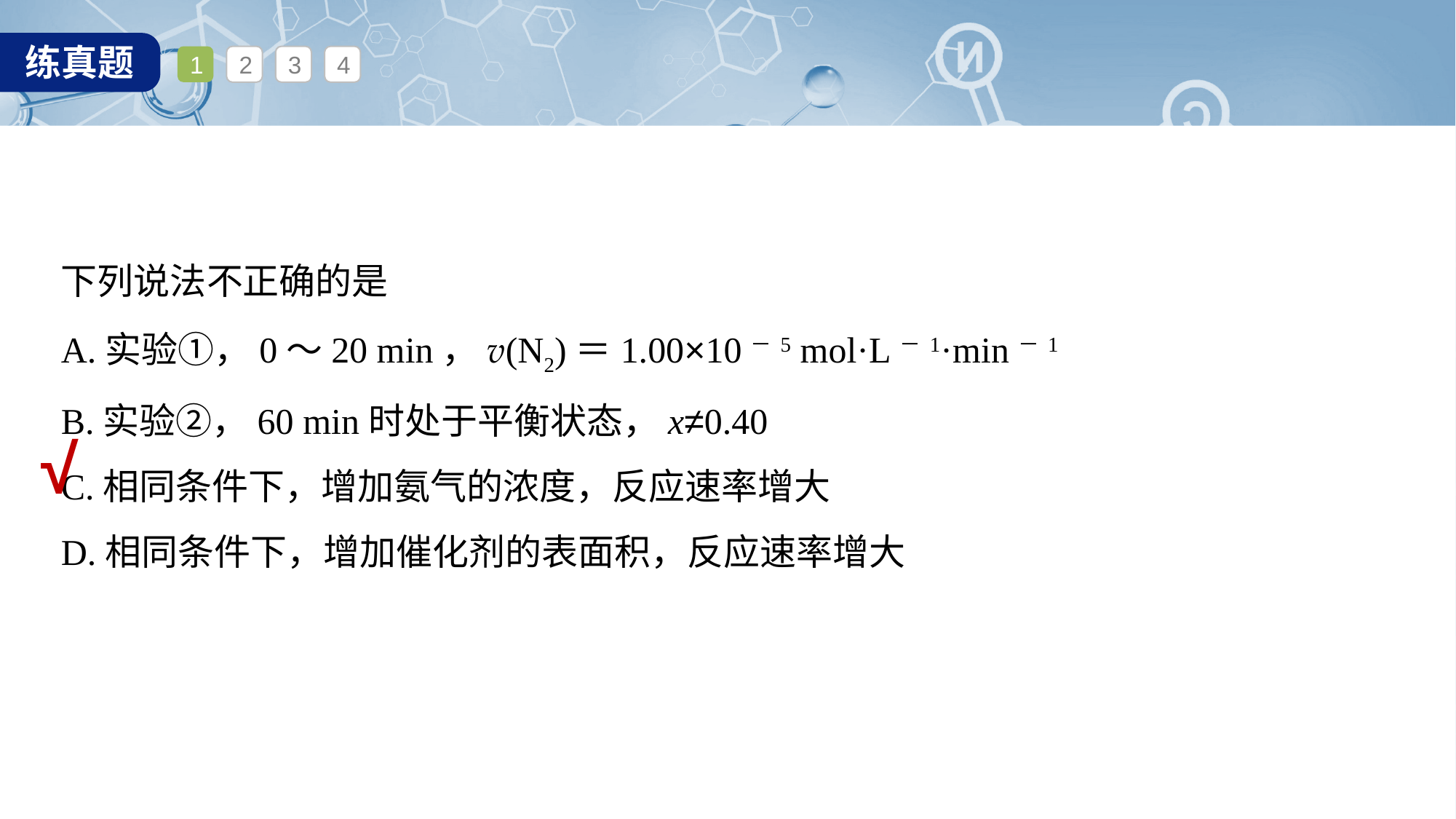

1
2
3
4
下列说法不正确的是
A.实验①，0～20 min，v(N2)＝1.00×10－5 mol·L－1·min－1
B.实验②，60 min时处于平衡状态，x≠0.40
C.相同条件下，增加氨气的浓度，反应速率增大
D.相同条件下，增加催化剂的表面积，反应速率增大
√